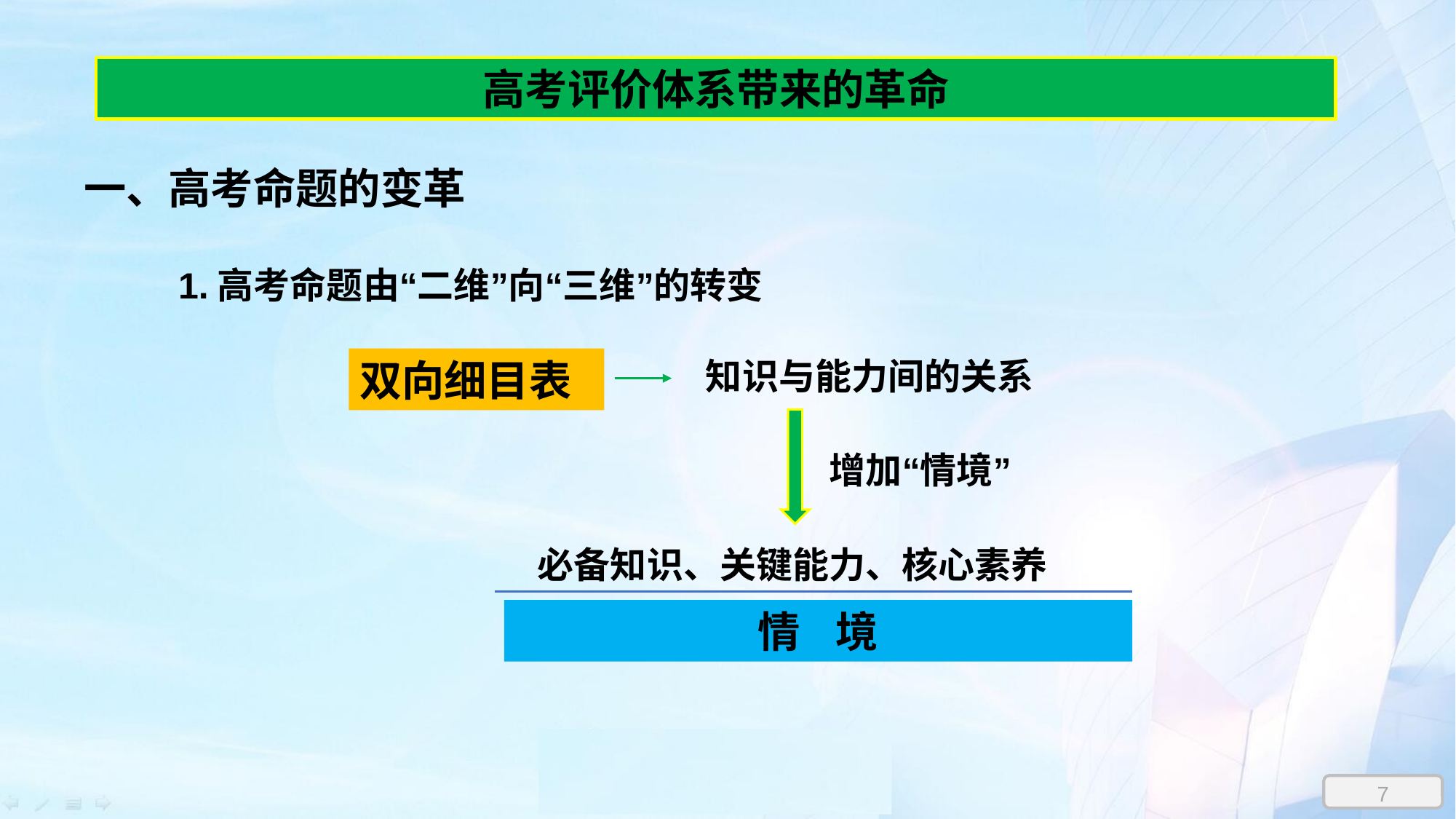

高考评价体系带来的革命
一、高考命题的变革
1.高考命题由“二维”向“三维”的转变
双向细目表
知识与能力间的关系

增加“情境”
必备知识、关键能力、核心素养
情   境
7